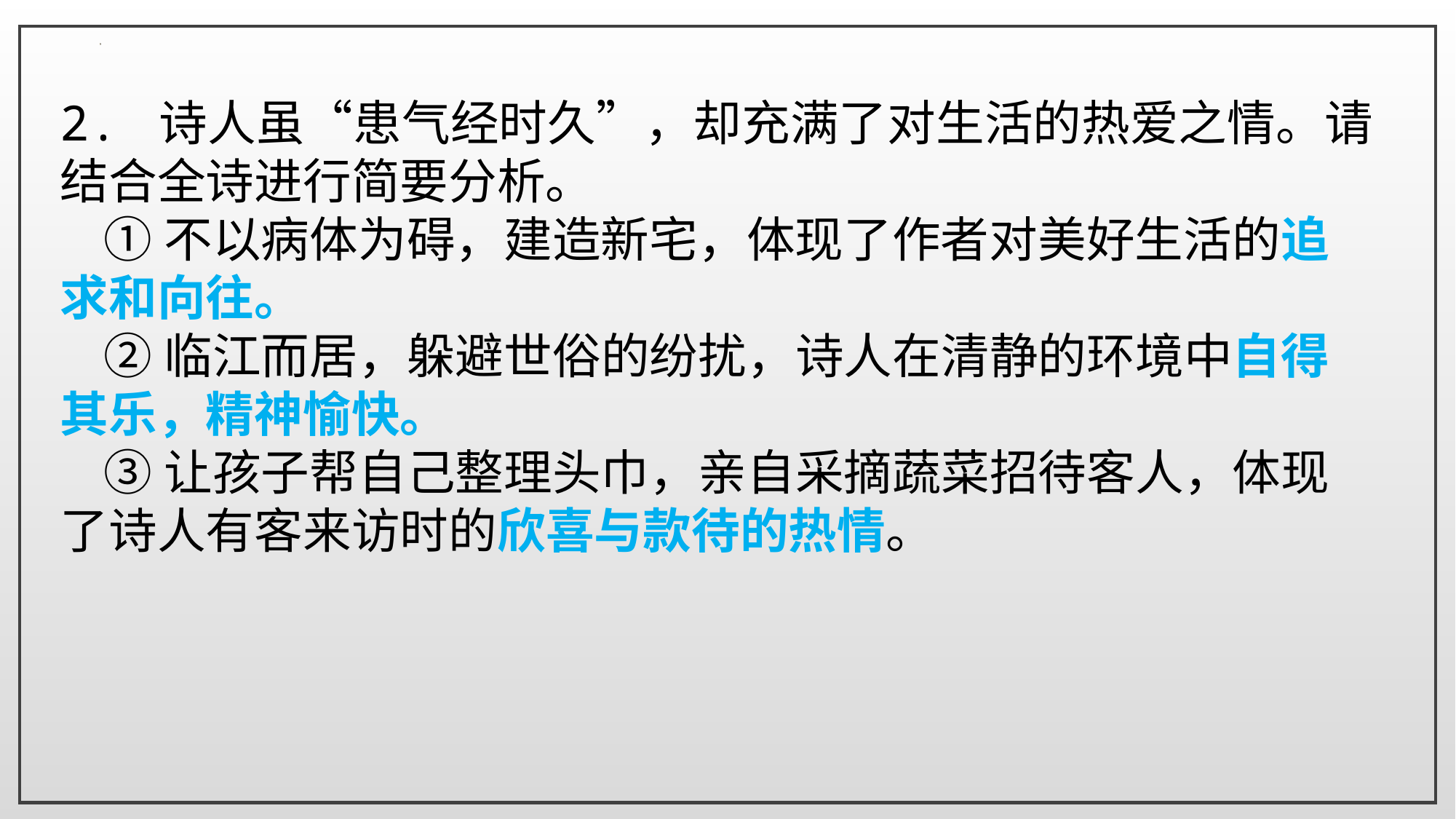

2. 诗人虽“患气经时久”，却充满了对生活的热爱之情。请结合全诗进行简要分析。
    ①不以病体为碍，建造新宅，体现了作者对美好生活的追求和向往。
    ②临江而居，躲避世俗的纷扰，诗人在清静的环境中自得其乐，精神愉快。
    ③让孩子帮自己整理头巾，亲自采摘蔬菜招待客人，体现了诗人有客来访时的欣喜与款待的热情。